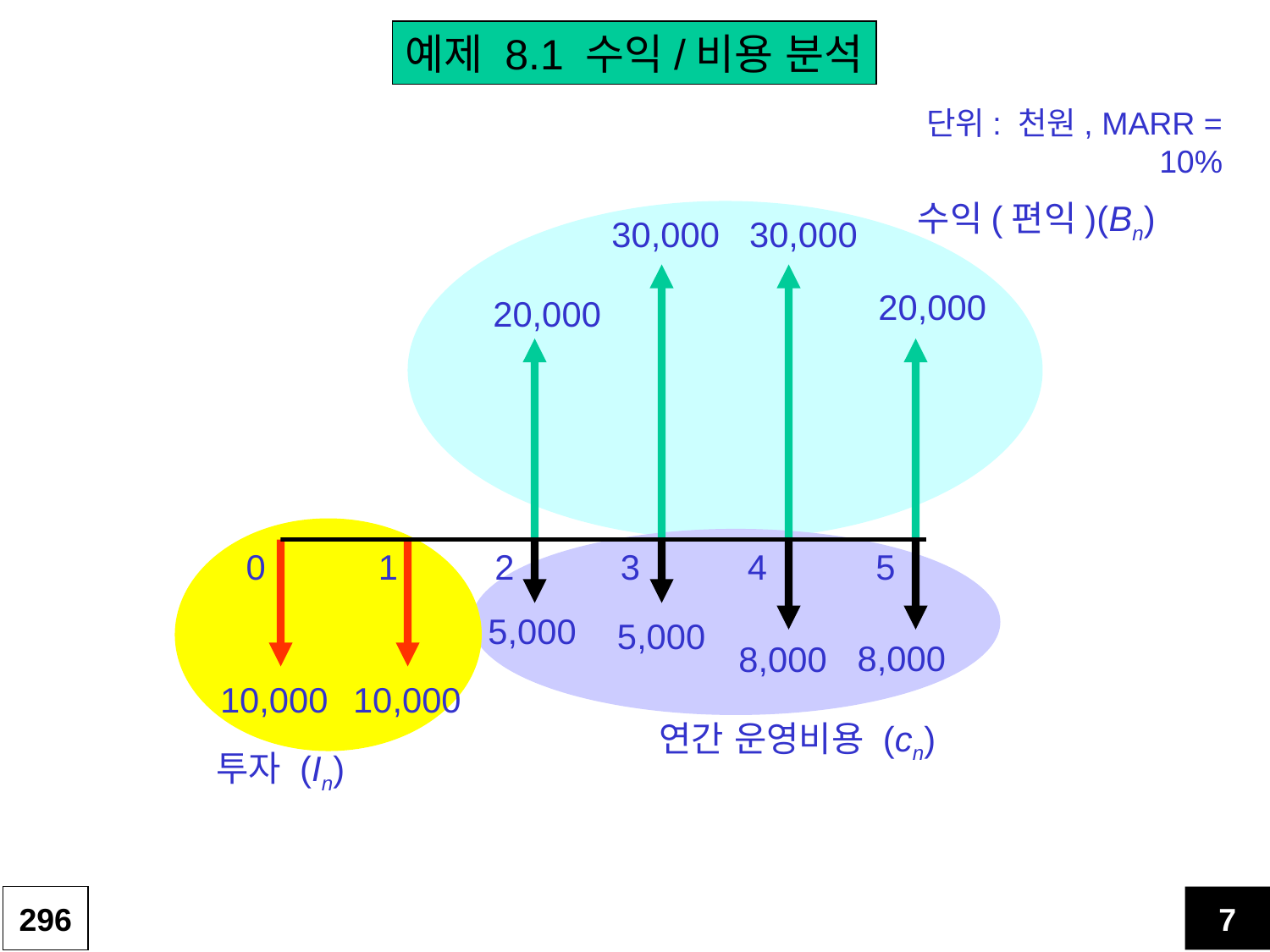

예제 8.1 수익/비용 분석
단위: 천원, MARR = 10%
수익(편익)(Bn)

30,000
30,000

20,000
20,000

0
1
2
3
4
5

5,000
5,000
8,000
8,000
10,000
10,000
연간 운영비용 (cn)
투자 (In)
296
7